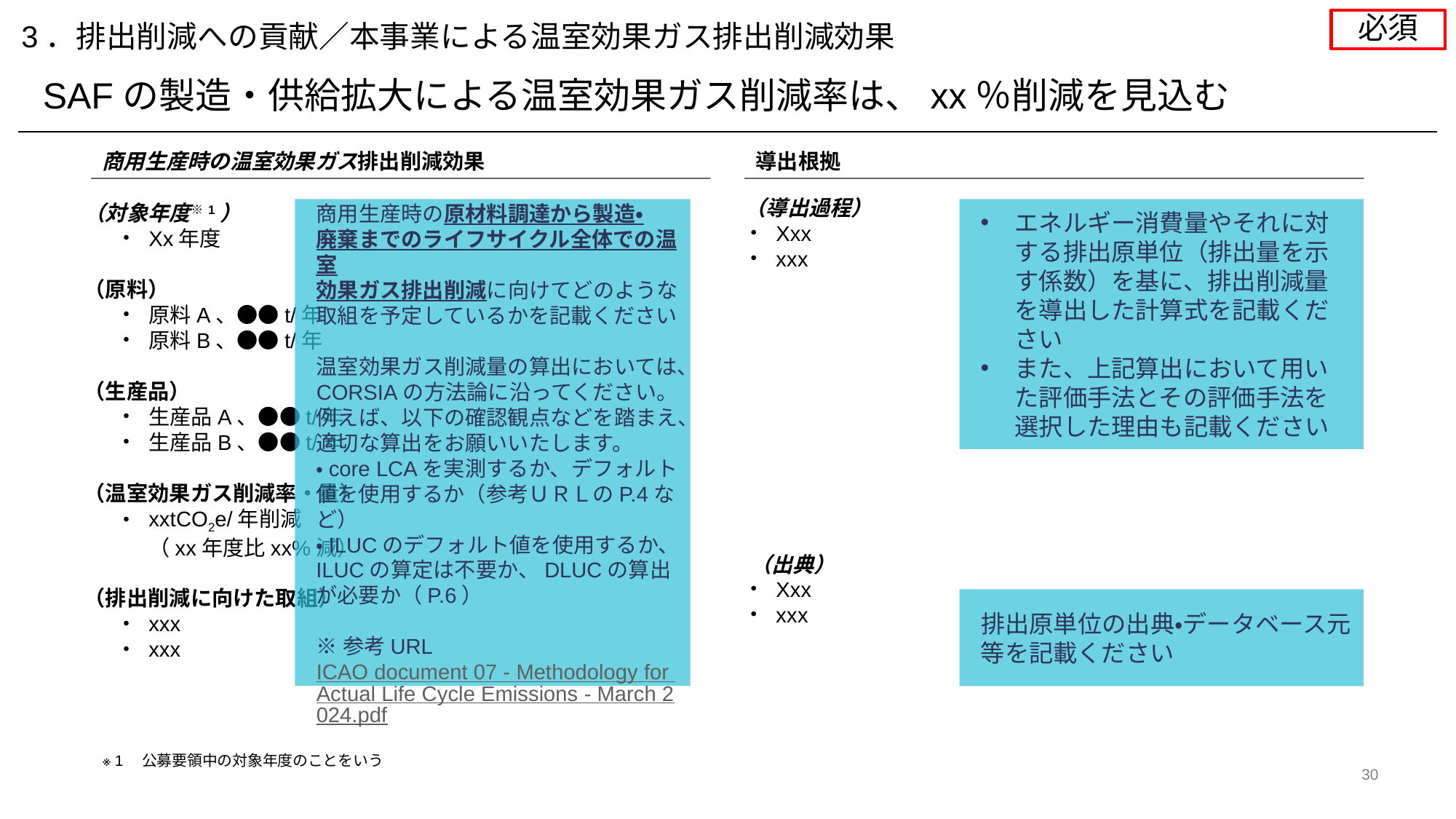

必須
3．排出削減への貢献／本事業による温室効果ガス排出削減効果
SAFの製造・供給拡大による温室効果ガス削減率は、xx％削減を見込む
商用生産時の温室効果ガス排出削減効果
導出根拠
（導出過程）
Xxx
xxx

（出典）
Xxx
xxx

（対象年度※1）
Xx年度

（原料）
原料A、●●t/年
原料B、●●t/年

（生産品）
生産品A、●●t/年
生産品B、●●t/年

（温室効果ガス削減率・量）
xxtCO2e/年削減
（xx年度比xx%減）

（排出削減に向けた取組）
xxx
xxx

商用生産時の原材料調達から製造・
廃棄までのライフサイクル全体での温室
効果ガス排出削減に向けてどのような
取組を予定しているかを記載ください

温室効果ガス削減量の算出においては、
CORSIAの方法論に沿ってください。
例えば、以下の確認観点などを踏まえ、
適切な算出をお願いいたします。
・core LCAを実測するか、デフォルト値を使用するか（参考ＵＲＬのP.4など）
・ILUCのデフォルト値を使用するか、ILUCの算定は不要か、DLUCの算出が必要か（P.6）

※参考URL
ICAO document 07 - Methodology for Actual Life Cycle Emissions - March 2024.pdf
エネルギー消費量やそれに対する排出原単位（排出量を示す係数）を基に、排出削減量を導出した計算式を記載ください
また、上記算出において用いた評価手法とその評価手法を選択した理由も記載ください
排出原単位の出典・データベース元等を記載ください
※1　公募要領中の対象年度のことをいう